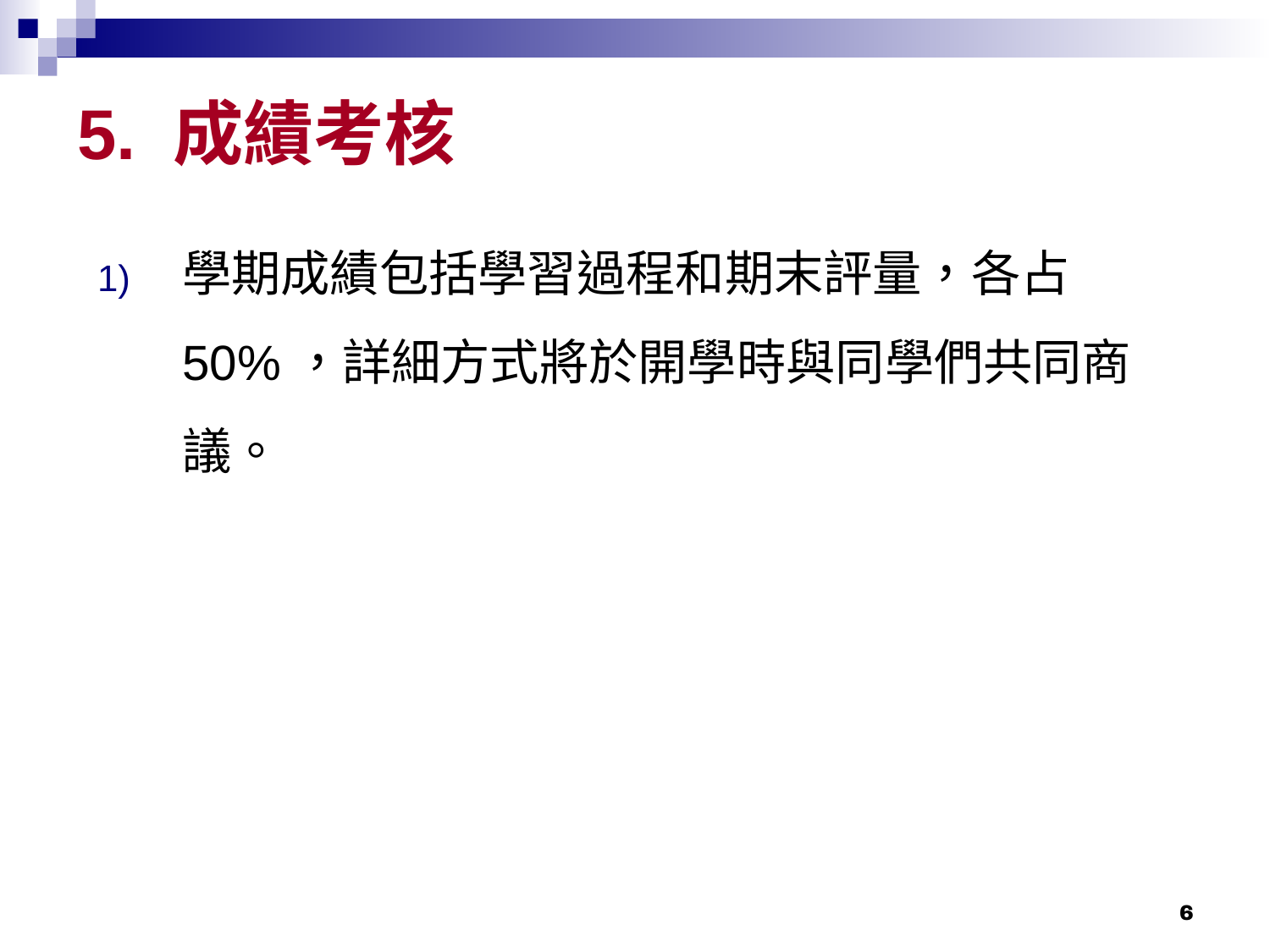

# 5. 成績考核
學期成績包括學習過程和期末評量，各占50%，詳細方式將於開學時與同學們共同商議。

6